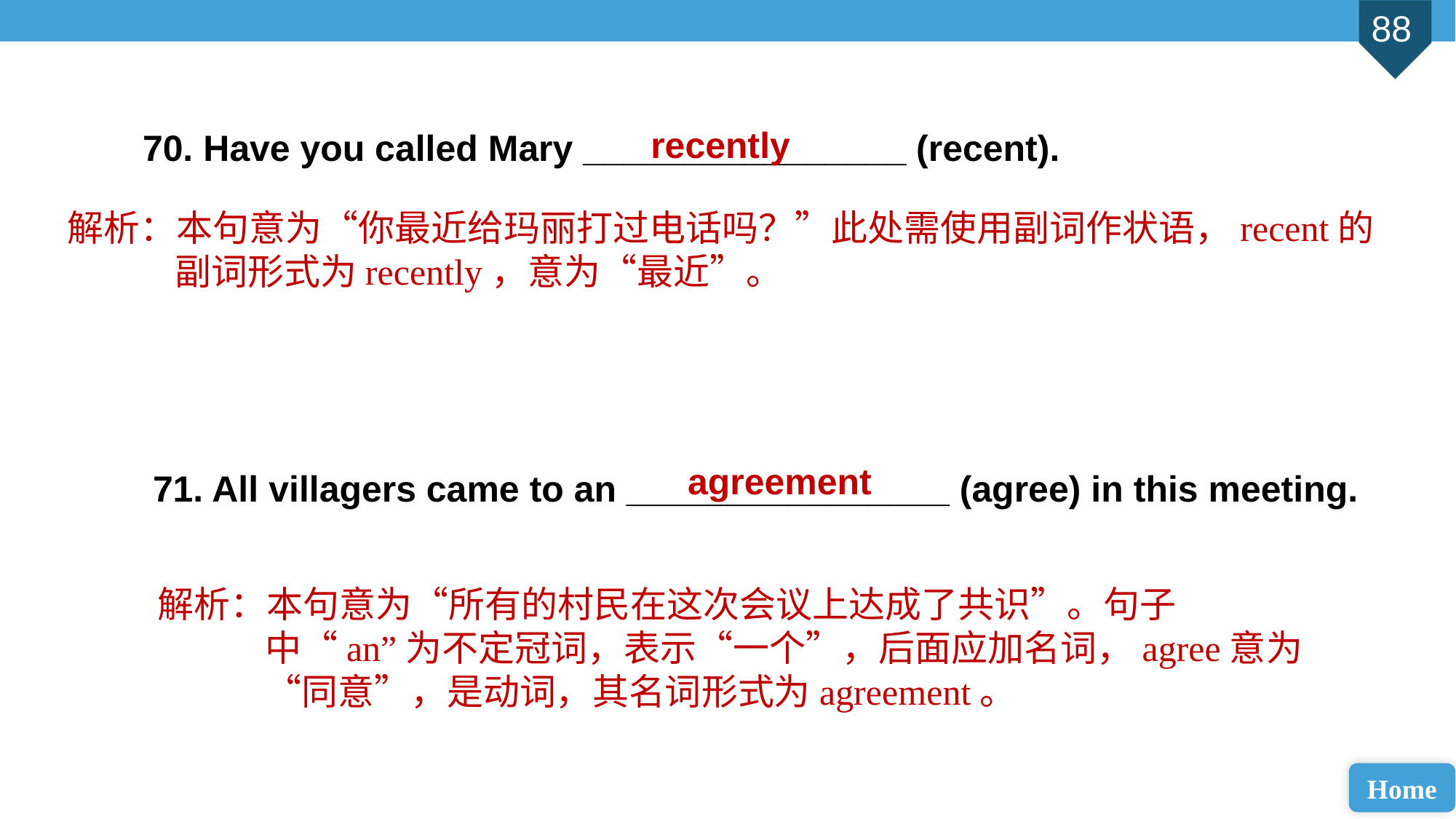

70. Have you called Mary ________________ (recent).

 71. All villagers came to an ________________ (agree) in this meeting.
recently
解析：本句意为“你最近给玛丽打过电话吗？”此处需使用副词作状语，recent的副词形式为recently，意为“最近”。
agreement
解析：本句意为“所有的村民在这次会议上达成了共识”。句子中“an”为不定冠词，表示“一个”，后面应加名词，agree意为“同意”，是动词，其名词形式为agreement。